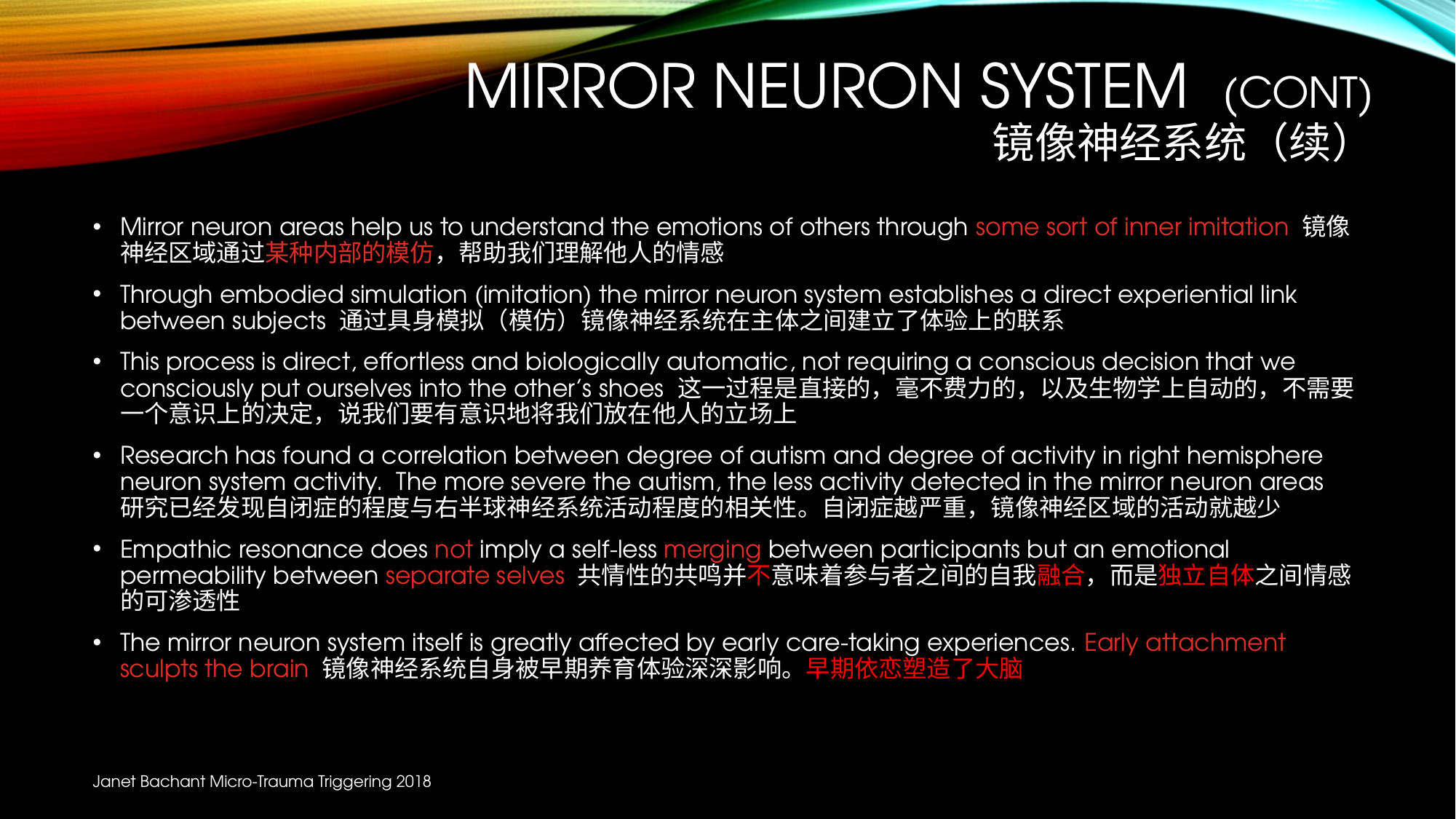

# Mirror Neuron system  (cont) 镜像神经系统（续）
Mirror neuron areas help us to understand the emotions of others through some sort of inner imitation 镜像神经区域通过某种内部的模仿，帮助我们理解他人的情感
Through embodied simulation (imitation) the mirror neuron system establishes a direct experiential link between subjects 通过具身模拟（模仿）镜像神经系统在主体之间建立了体验上的联系
This process is direct, effortless and biologically automatic, not requiring a conscious decision that we consciously put ourselves into the other’s shoes 这一过程是直接的，毫不费力的，以及生物学上自动的，不需要一个意识上的决定，说我们要有意识地将我们放在他人的立场上
Research has found a correlation between degree of autism and degree of activity in right hemisphere neuron system activity.  The more severe the autism, the less activity detected in the mirror neuron areas 研究已经发现自闭症的程度与右半球神经系统活动程度的相关性。自闭症越严重，镜像神经区域的活动就越少
Empathic resonance does not imply a self-less merging between participants but an emotional permeability between separate selves 共情性的共鸣并不意味着参与者之间的自我融合，而是独立自体之间情感的可渗透性
The mirror neuron system itself is greatly affected by early care-taking experiences. Early attachment sculpts the brain 镜像神经系统自身被早期养育体验深深影响。早期依恋塑造了大脑

Janet Bachant Micro-Trauma Triggering 2018